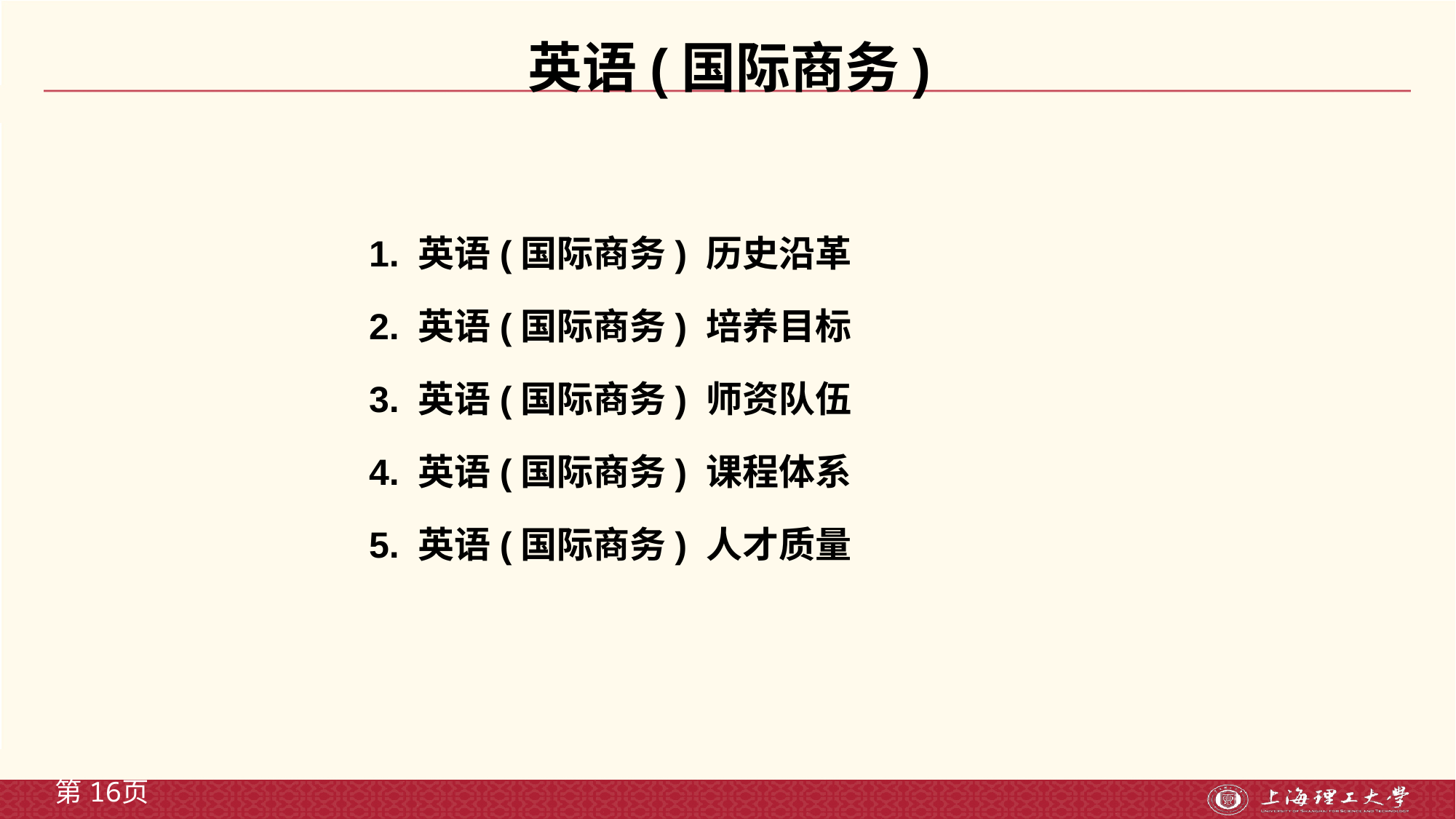

# 英语(国际商务)
1. 英语(国际商务) 历史沿革
2. 英语(国际商务) 培养目标
3. 英语(国际商务) 师资队伍
4. 英语(国际商务) 课程体系
5. 英语(国际商务) 人才质量
第16页